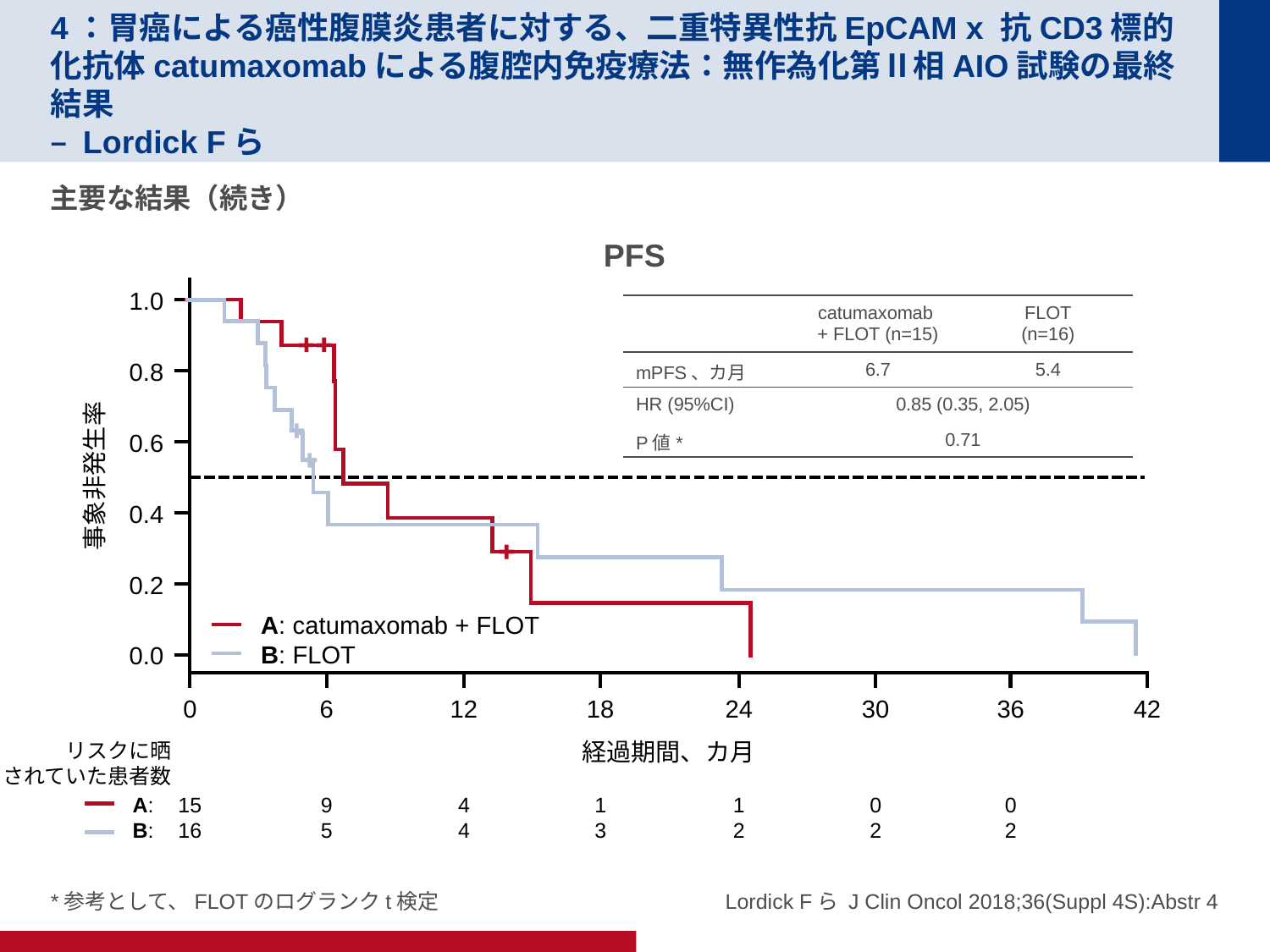

# 4：胃癌による癌性腹膜炎患者に対する、二重特異性抗EpCAM x 抗CD3標的化抗体catumaxomabによる腹腔内免疫療法：無作為化第Ⅱ相AIO試験の最終結果 – Lordick Fら
主要な結果（続き）
PFS
1.0

|  | catumaxomab + FLOT (n=15) | FLOT (n=16) |
| --- | --- | --- |
| mPFS、カ月 | 6.7 | 5.4 |
| HR (95%CI) | 0.85 (0.35, 2.05) |  |
| P値\* | 0.71 |  |

0.8
0.6
事象非発生率
0.4
0.2
A: catumaxomab + FLOT
B: FLOT
0.0
0
6
12
18
24
30
36
42
経過期間、カ月
リスクに晒
されていた患者数
A:
B:
15
16
9
5
4
4
1
3
1
2
0
2
0
2
*参考として、FLOTのログランクt検定
Lordick Fら J Clin Oncol 2018;36(Suppl 4S):Abstr 4